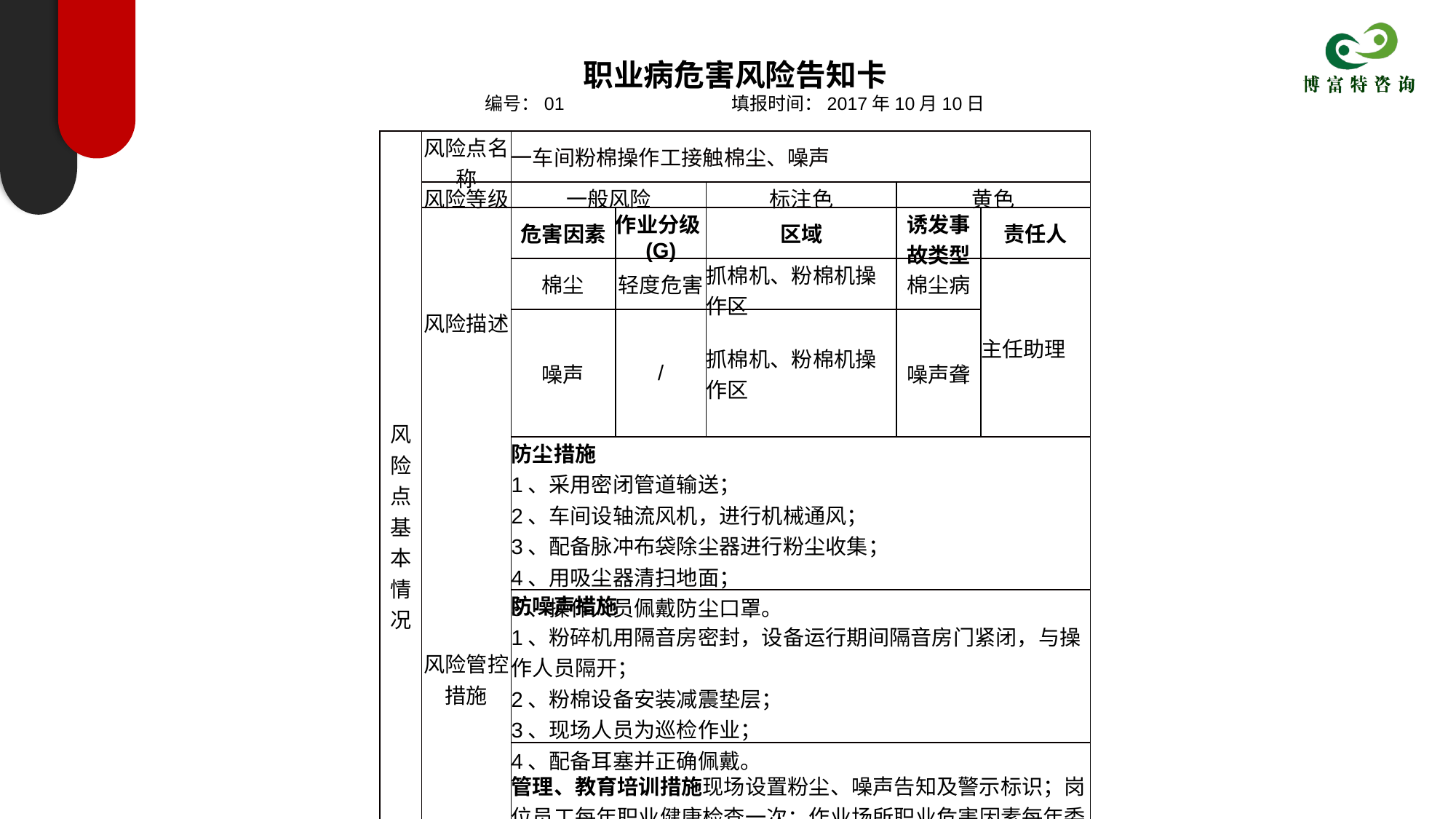

职业病危害风险告知卡
编号：01                                填报时间：2017年10月10日
| 风险点基本情况 | 风险点名称 | 一车间粉棉操作工接触棉尘、噪声 |  |  |  |  |
| --- | --- | --- | --- | --- | --- | --- |
|  | 风险等级 | 一般风险 |  | 标注色 | 黄色 |  |
|  | 风险描述 | 危害因素 | 作业分级(G) | 区域 | 诱发事故类型 | 责任人 |
|  |  | 棉尘 | 轻度危害 | 抓棉机、粉棉机操作区 | 棉尘病 | 主任助理 |
|  |  | 噪声 | / | 抓棉机、粉棉机操作区 | 噪声聋 |  |
|  | 风险管控措施 | 防尘措施 1、采用密闭管道输送； 2、车间设轴流风机，进行机械通风； 3、配备脉冲布袋除尘器进行粉尘收集； 4、用吸尘器清扫地面； 5、操作人员佩戴防尘口罩。 |  |  |  |  |
|  |  | 防噪声措施 1、粉碎机用隔音房密封，设备运行期间隔音房门紧闭，与操作人员隔开； 2、粉棉设备安装减震垫层； 3、现场人员为巡检作业； 4、配备耳塞并正确佩戴。 |  |  |  |  |
|  |  | 管理、教育培训措施现场设置粉尘、噪声告知及警示标识；岗位员工每年职业健康检查一次；作业场所职业危害因素每年委托有资质单位检测一次；职业卫生管理人员、车间不定时对员工进行职业健康教育培训。 |  |  |  |  |
| 专业监管部门 |  | 安全科 |  |  |  |  |
24